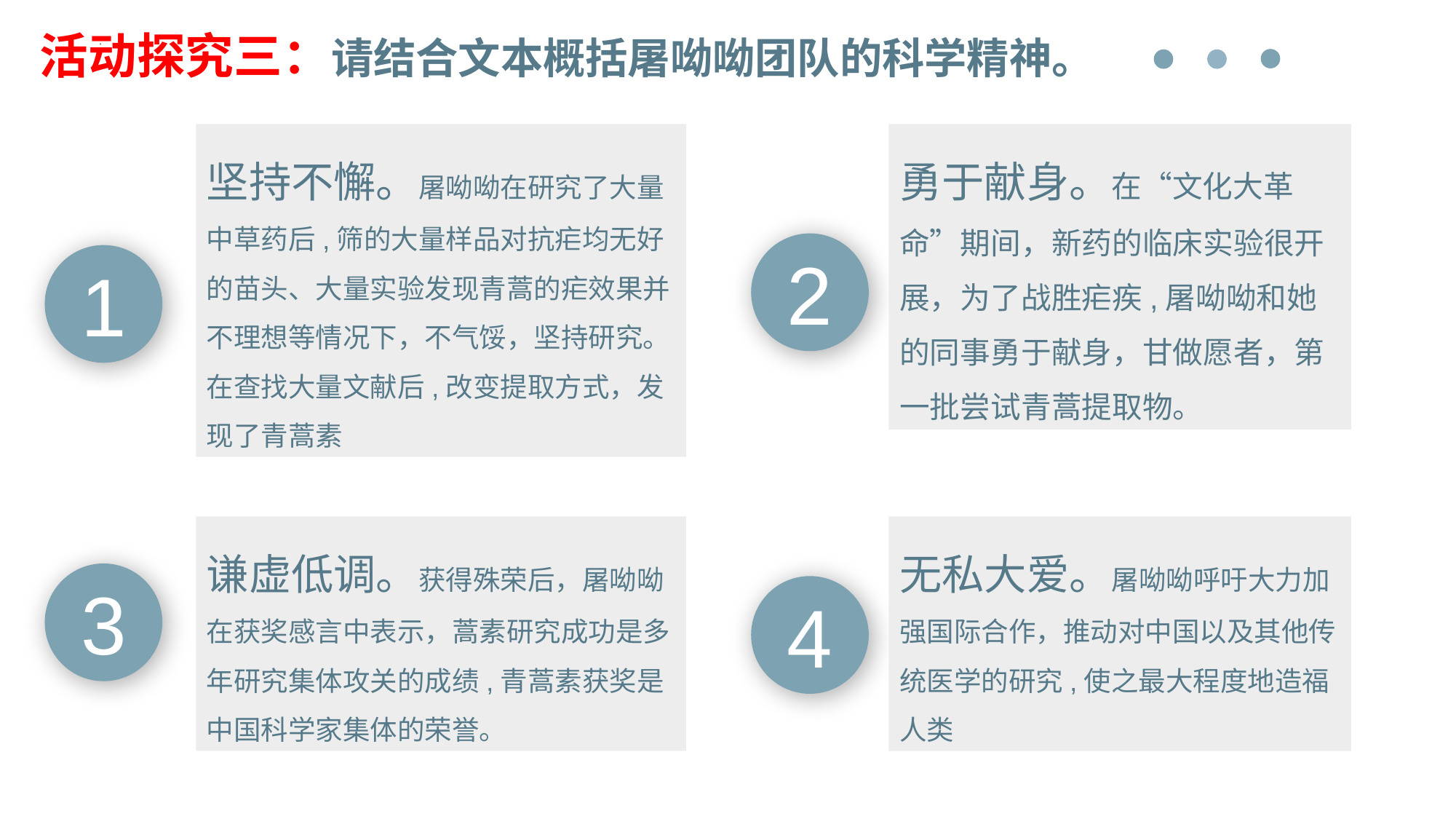

活动探究三：请结合文本概括屠呦呦团队的科学精神。

坚持不懈。屠呦呦在研究了大量中草药后,筛的大量样品对抗疟均无好的苗头、大量实验发现青蒿的疟效果并不理想等情况下，不气馁，坚持研究。在查找大量文献后,改变提取方式，发现了青蒿素
勇于献身。在“文化大革命”期间，新药的临床实验很开展，为了战胜疟疾,屠呦呦和她的同事勇于献身，甘做愿者，第一批尝试青蒿提取物。
2
1
谦虚低调。获得殊荣后，屠呦呦在获奖感言中表示，蒿素研究成功是多年研究集体攻关的成绩,青蒿素获奖是中国科学家集体的荣誉。
无私大爱。屠呦呦呼吁大力加强国际合作，推动对中国以及其他传统医学的研究,使之最大程度地造福人类
3
4